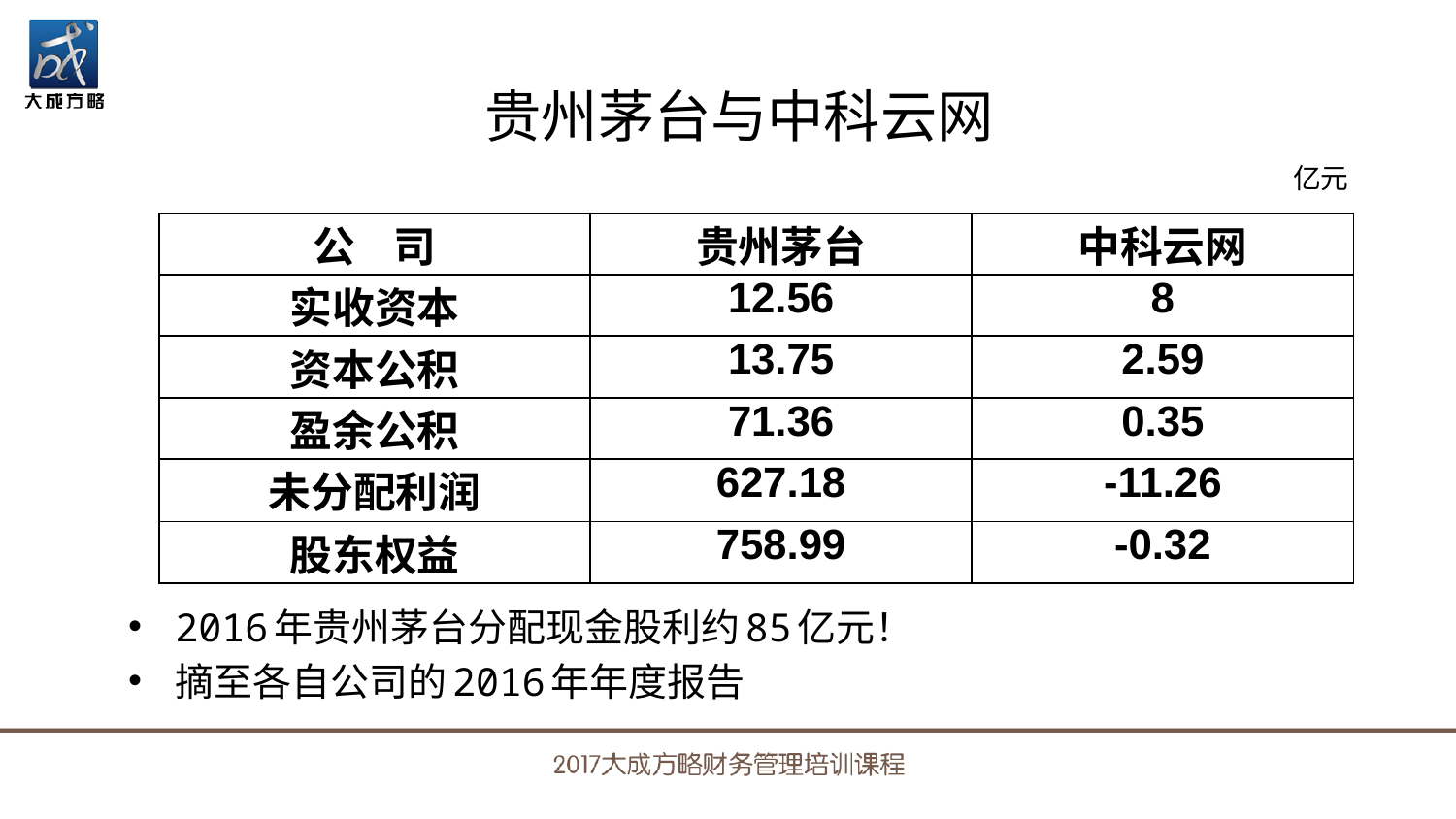

# 贵州茅台与中科云网
亿元

2016年贵州茅台分配现金股利约85亿元！
摘至各自公司的2016年年度报告
| 公 司 | 贵州茅台 | 中科云网 |
| --- | --- | --- |
| 实收资本 | 12.56 | 8 |
| 资本公积 | 13.75 | 2.59 |
| 盈余公积 | 71.36 | 0.35 |
| 未分配利润 | 627.18 | -11.26 |
| 股东权益 | 758.99 | -0.32 |